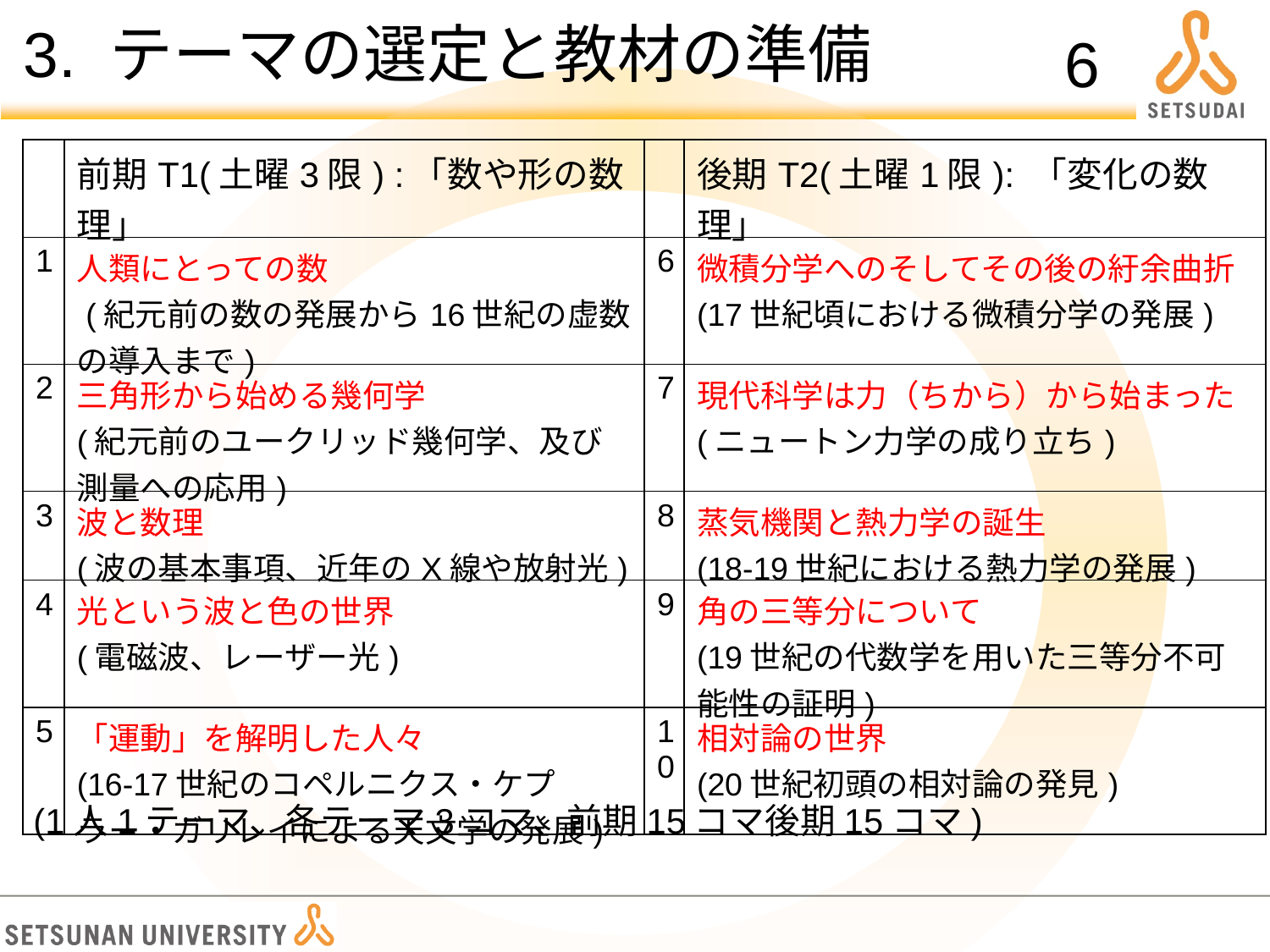

# 3. テーマの選定と教材の準備
6
|  | 前期T1(土曜3限) :「数や形の数理」 |  | 後期T2(土曜1限): 「変化の数理」 |
| --- | --- | --- | --- |
| 1 | 人類にとっての数 (紀元前の数の発展から16世紀の虚数の導入まで) | 6 | 微積分学へのそしてその後の紆余曲折 (17世紀頃における微積分学の発展) |
| 2 | 三角形から始める幾何学 (紀元前のユークリッド幾何学、及び測量への応用) | 7 | 現代科学は力（ちから）から始まった (ニュートン力学の成り立ち) |
| 3 | 波と数理 (波の基本事項、近年のX線や放射光) | 8 | 蒸気機関と熱力学の誕生 (18-19世紀における熱力学の発展) |
| 4 | 光という波と色の世界 (電磁波、レーザー光) | 9 | 角の三等分について (19世紀の代数学を用いた三等分不可能性の証明) |
| 5 | 「運動」を解明した人々 (16-17世紀のコペルニクス・ケプラー・ガリレイによる天文学の発展) | 10 | 相対論の世界 (20世紀初頭の相対論の発見) |
(1人1テーマ、各テーマ3コマ、前期15コマ後期15コマ)